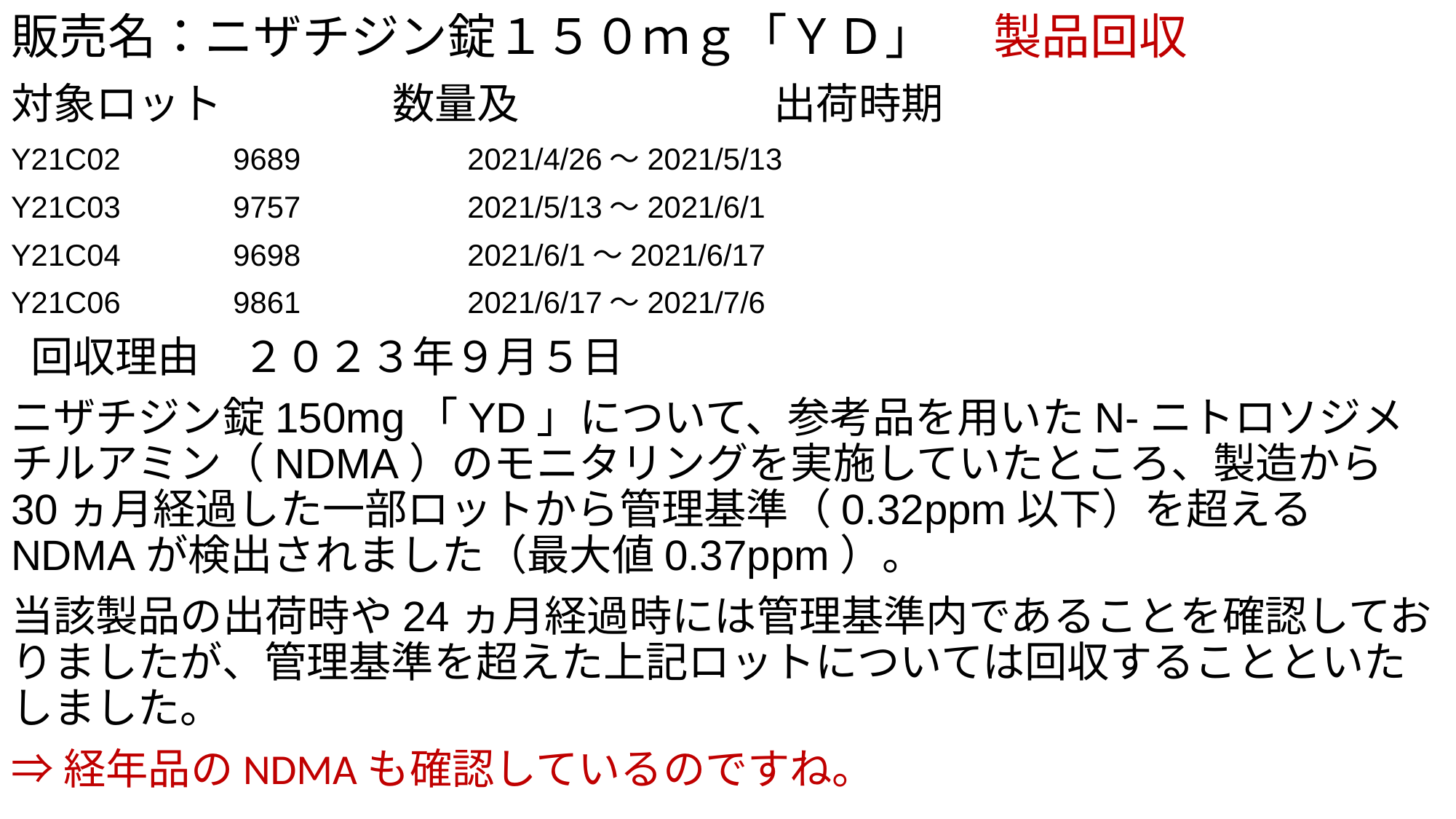

# 販売名：ニザチジン錠１５０ｍｇ「ＹＤ」 　製品回収
対象ロット　　　　数量及　　　　　　出荷時期
Y21C02　　 　9689　　　　　2021/4/26～2021/5/13
Y21C03　　 　9757　　　　　2021/5/13～2021/6/1
Y21C04　　 　9698　　　　　2021/6/1～2021/6/17
Y21C06　　 　9861　　　　　2021/6/17～2021/7/6
 回収理由　２０２３年９月５日
ニザチジン錠150mg「YD」について、参考品を用いたN-ニトロソジメチルアミン（NDMA）のモニタリングを実施していたところ、製造から30ヵ月経過した一部ロットから管理基準（0.32ppm以下）を超えるNDMAが検出されました（最大値0.37ppm）。
当該製品の出荷時や24ヵ月経過時には管理基準内であることを確認しておりましたが、管理基準を超えた上記ロットについては回収することといたしました。
⇒経年品のNDMAも確認しているのですね。